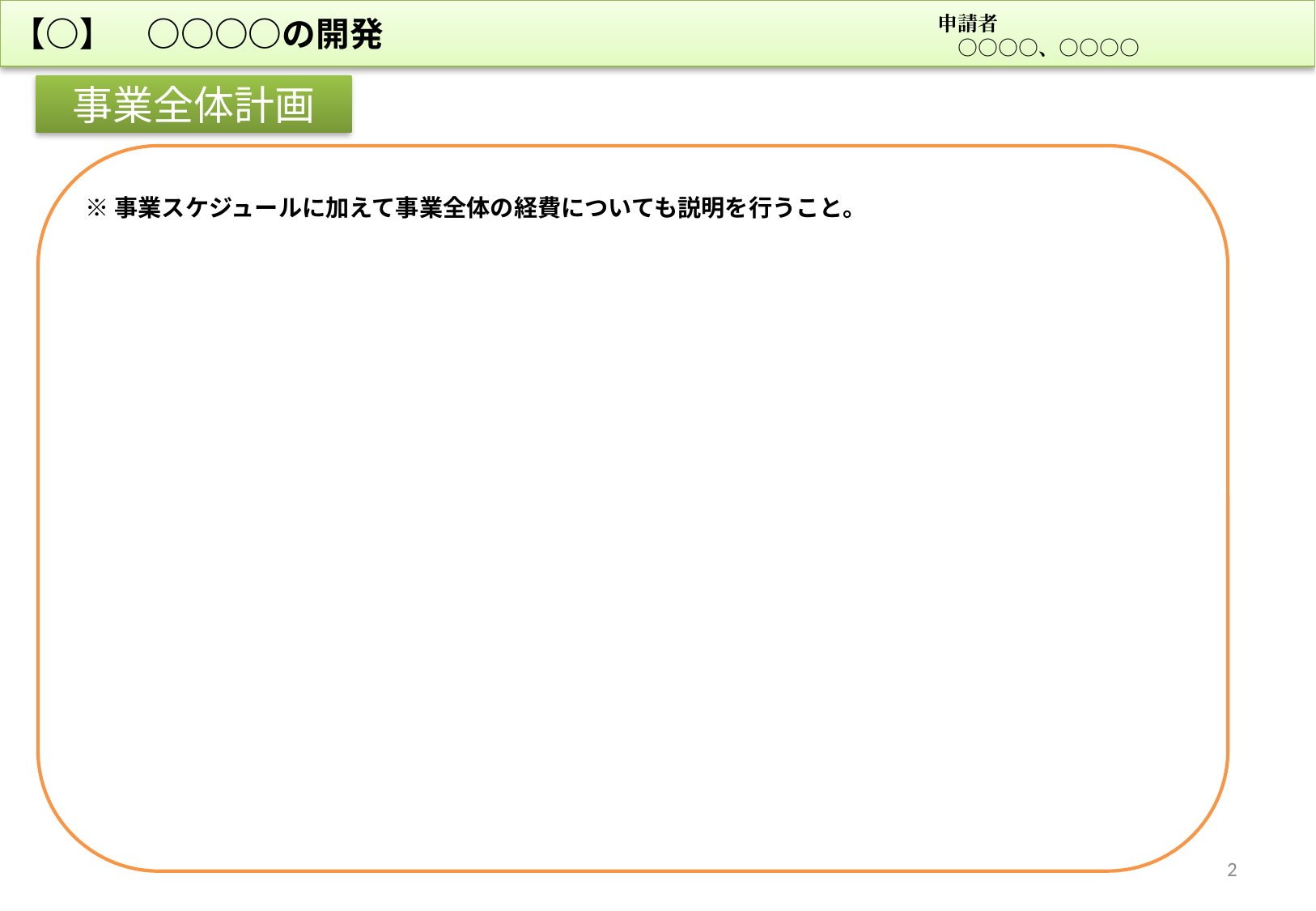

【○】　○○○○の開発
申請者
　○○○○、○○○○
事業全体計画
※事業スケジュールに加えて事業全体の経費についても説明を行うこと。
2